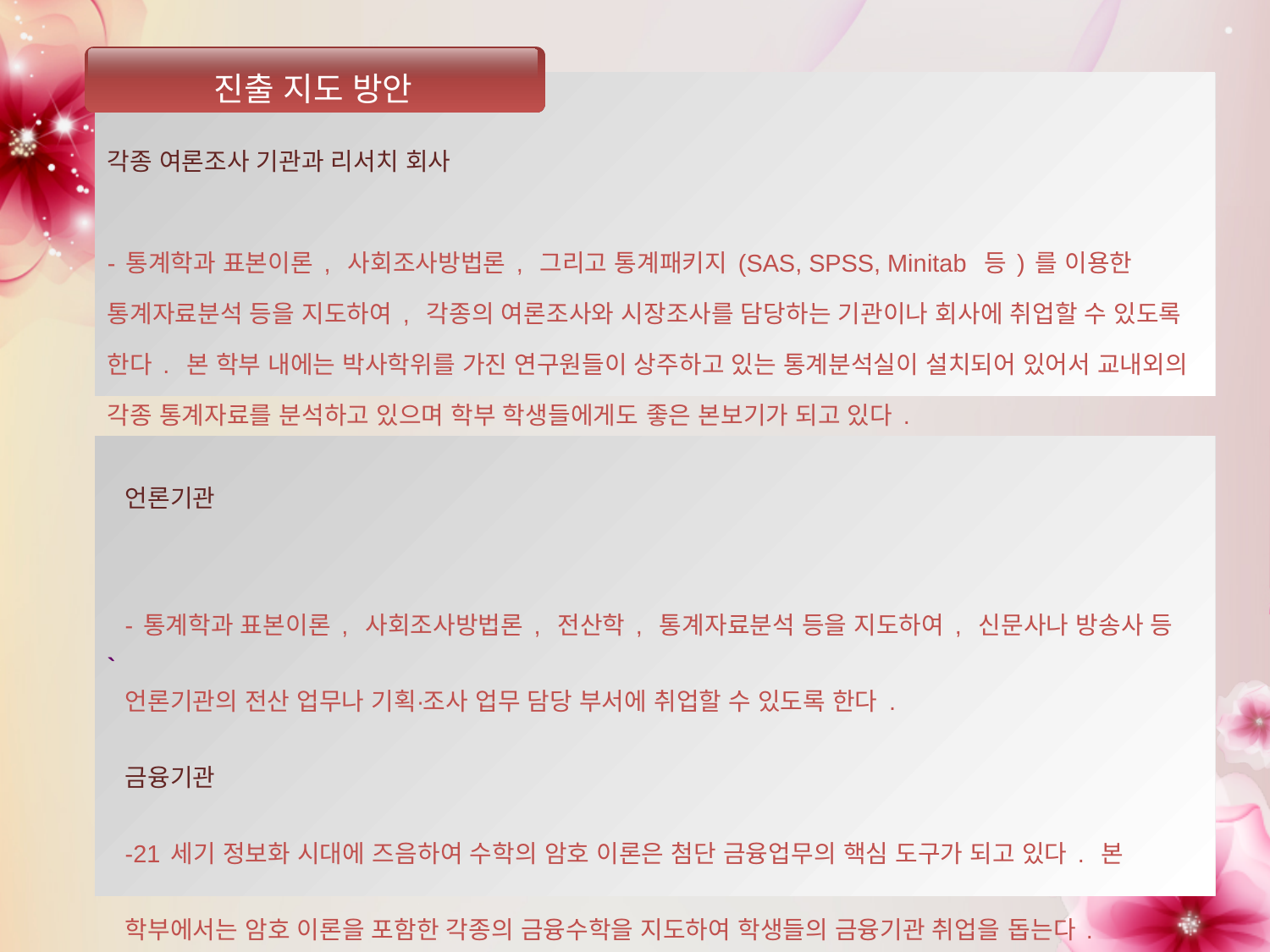

진출 지도 방안

각종 여론조사 기관과 리서치 회사

-통계학과 표본이론, 사회조사방법론, 그리고 통계패키지(SAS, SPSS, Minitab 등)를 이용한 통계자료분석 등을 지도하여, 각종의 여론조사와 시장조사를 담당하는 기관이나 회사에 취업할 수 있도록 한다. 본 학부 내에는 박사학위를 가진 연구원들이 상주하고 있는 통계분석실이 설치되어 있어서 교내외의 각종 통계자료를 분석하고 있으며 학부 학생들에게도 좋은 본보기가 되고 있다.
`
언론기관

-통계학과 표본이론, 사회조사방법론, 전산학, 통계자료분석 등을 지도하여, 신문사나 방송사 등 언론기관의 전산 업무나 기획∙조사 업무 담당 부서에 취업할 수 있도록 한다.
금융기관
-21세기 정보화 시대에 즈음하여 수학의 암호 이론은 첨단 금융업무의 핵심 도구가 되고 있다. 본 학부에서는 암호 이론을 포함한 각종의 금융수학을 지도하여 학생들의 금융기관 취업을 돕는다.